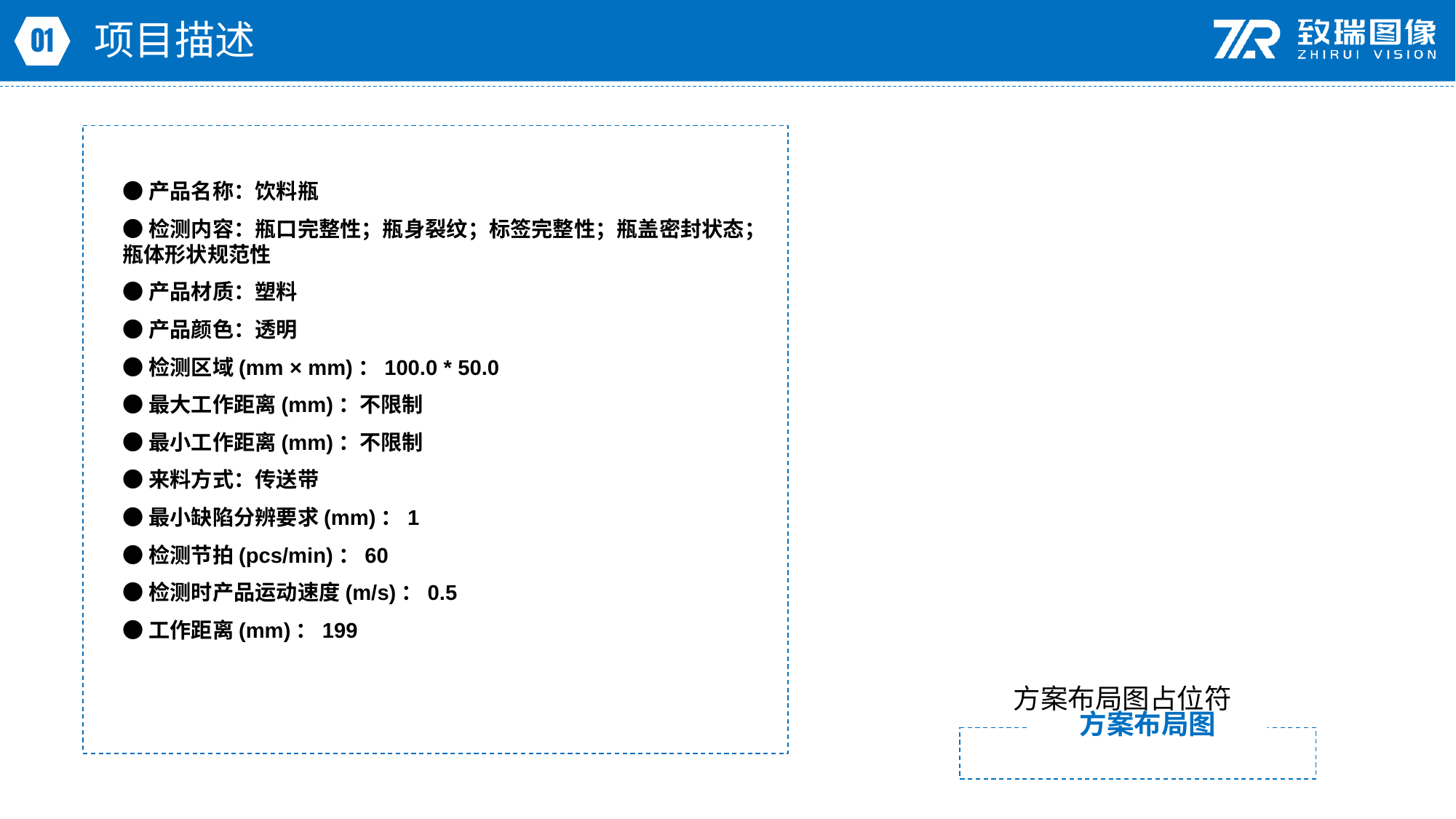

项目描述
01

●产品名称：饮料瓶
●检测内容：瓶口完整性；瓶身裂纹；标签完整性；瓶盖密封状态；瓶体形状规范性
●产品材质：塑料
●产品颜色：透明
●检测区域(mm × mm)：100.0 * 50.0
●最大工作距离(mm)：不限制
●最小工作距离(mm)：不限制
●来料方式：传送带
●最小缺陷分辨要求(mm)：1
●检测节拍(pcs/min)：60
●检测时产品运动速度(m/s)：0.5
●工作距离(mm)：199
方案布局图占位符
方案布局图